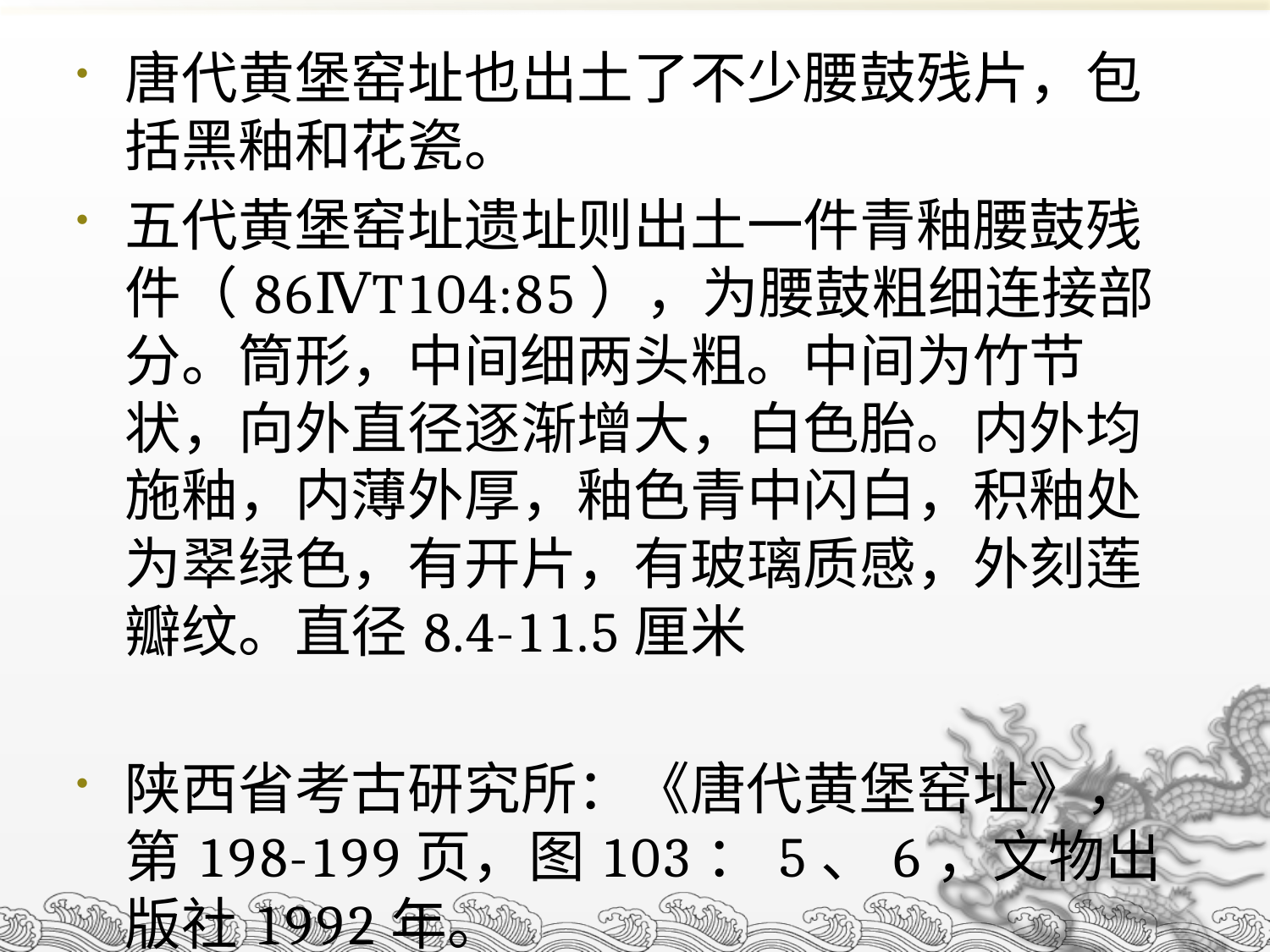

唐代黄堡窑址也出土了不少腰鼓残片，包括黑釉和花瓷。
五代黄堡窑址遗址则出土一件青釉腰鼓残件（86ⅣT104:85），为腰鼓粗细连接部分。筒形，中间细两头粗。中间为竹节状，向外直径逐渐增大，白色胎。内外均施釉，内薄外厚，釉色青中闪白，积釉处为翠绿色，有开片，有玻璃质感，外刻莲瓣纹。直径8.4-11.5厘米

陕西省考古研究所：《唐代黄堡窑址》，第198-199页，图103：5、6，文物出版社1992年。

#